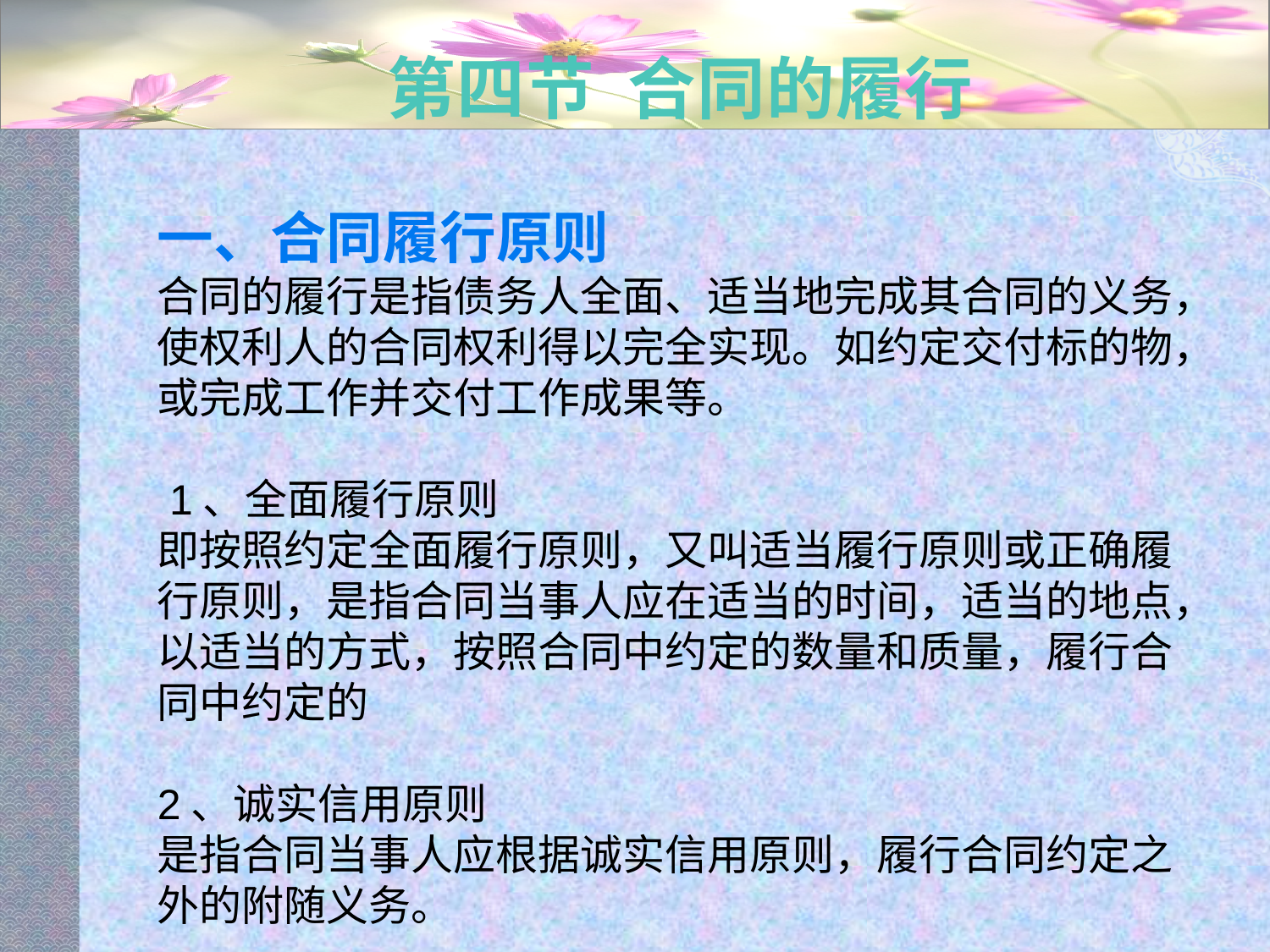

# 第四节  合同的履行
一、合同履行原则
合同的履行是指债务人全面、适当地完成其合同的义务，使权利人的合同权利得以完全实现。如约定交付标的物，或完成工作并交付工作成果等。

 1、全面履行原则
即按照约定全面履行原则，又叫适当履行原则或正确履行原则，是指合同当事人应在适当的时间，适当的地点，以适当的方式，按照合同中约定的数量和质量，履行合同中约定的

2、诚实信用原则
是指合同当事人应根据诚实信用原则，履行合同约定之外的附随义务。